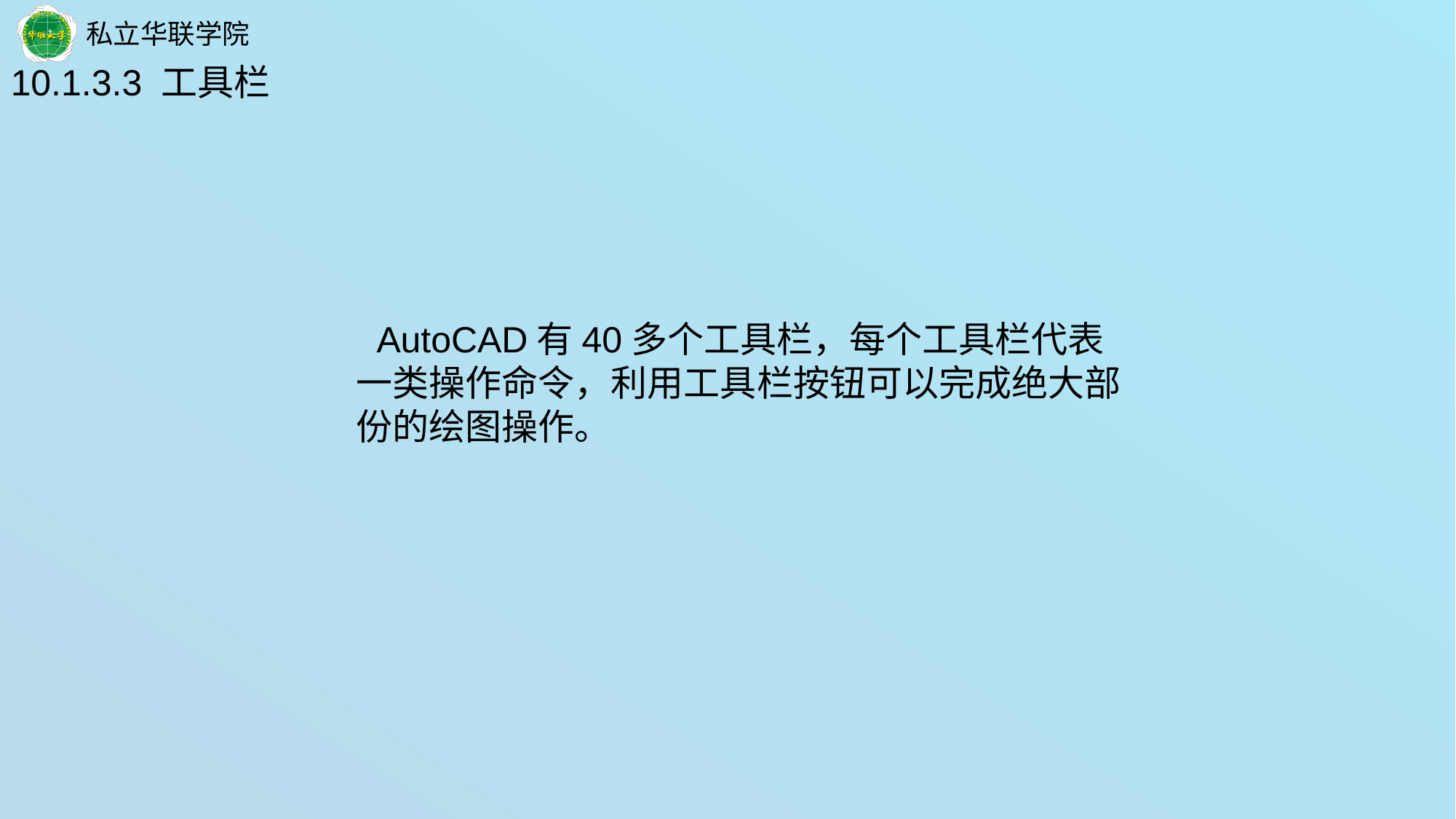

10.1.3.3 工具栏
      AutoCAD有40多个工具栏，每个工具栏代表一类操作命令，利用工具栏按钮可以完成绝大部份的绘图操作。